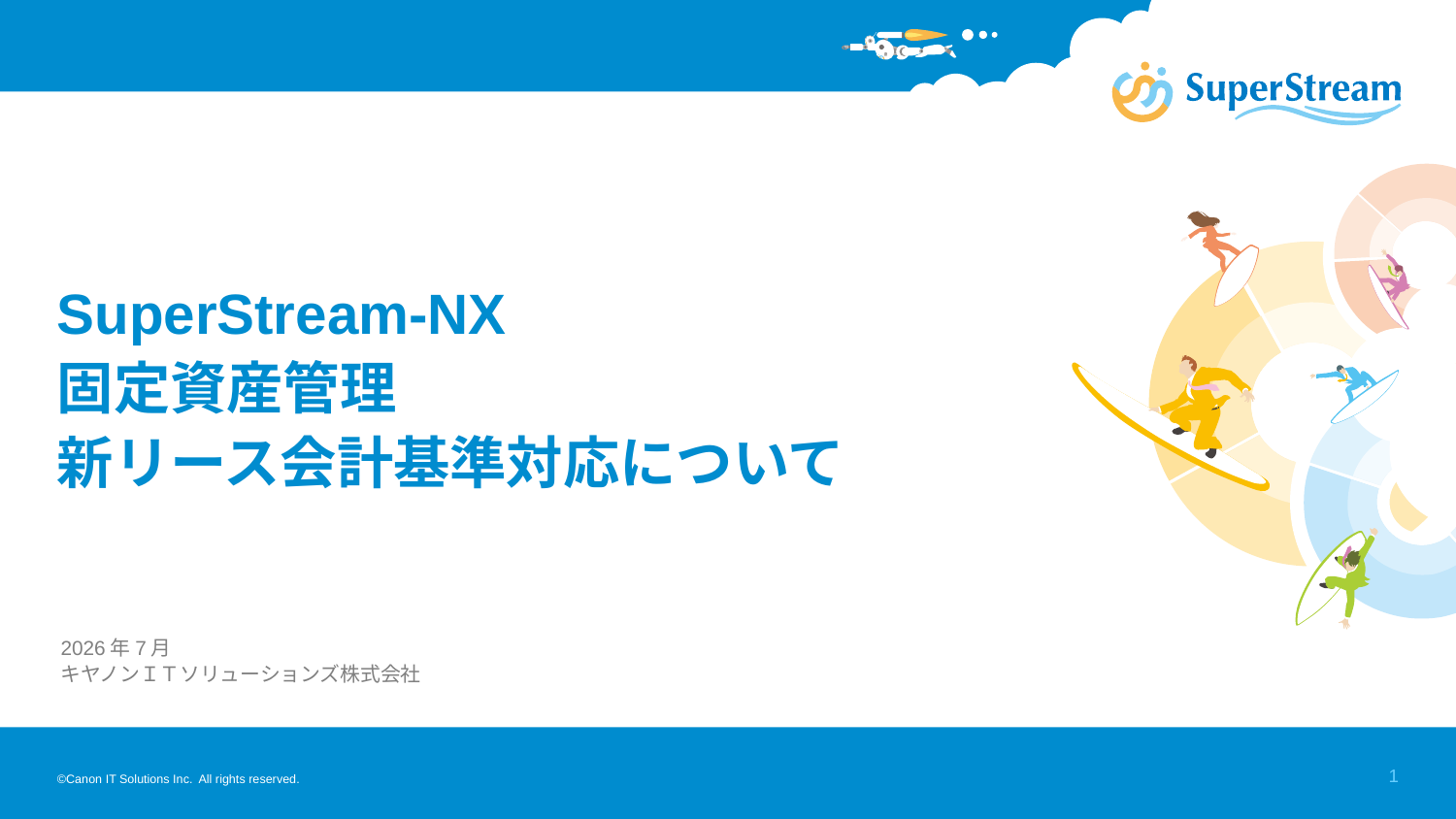

# SuperStream-NX 固定資産管理 新リース会計基準対応について
2026年7月
キヤノンＩＴソリューションズ株式会社
©Canon IT Solutions Inc.  All rights reserved.
1